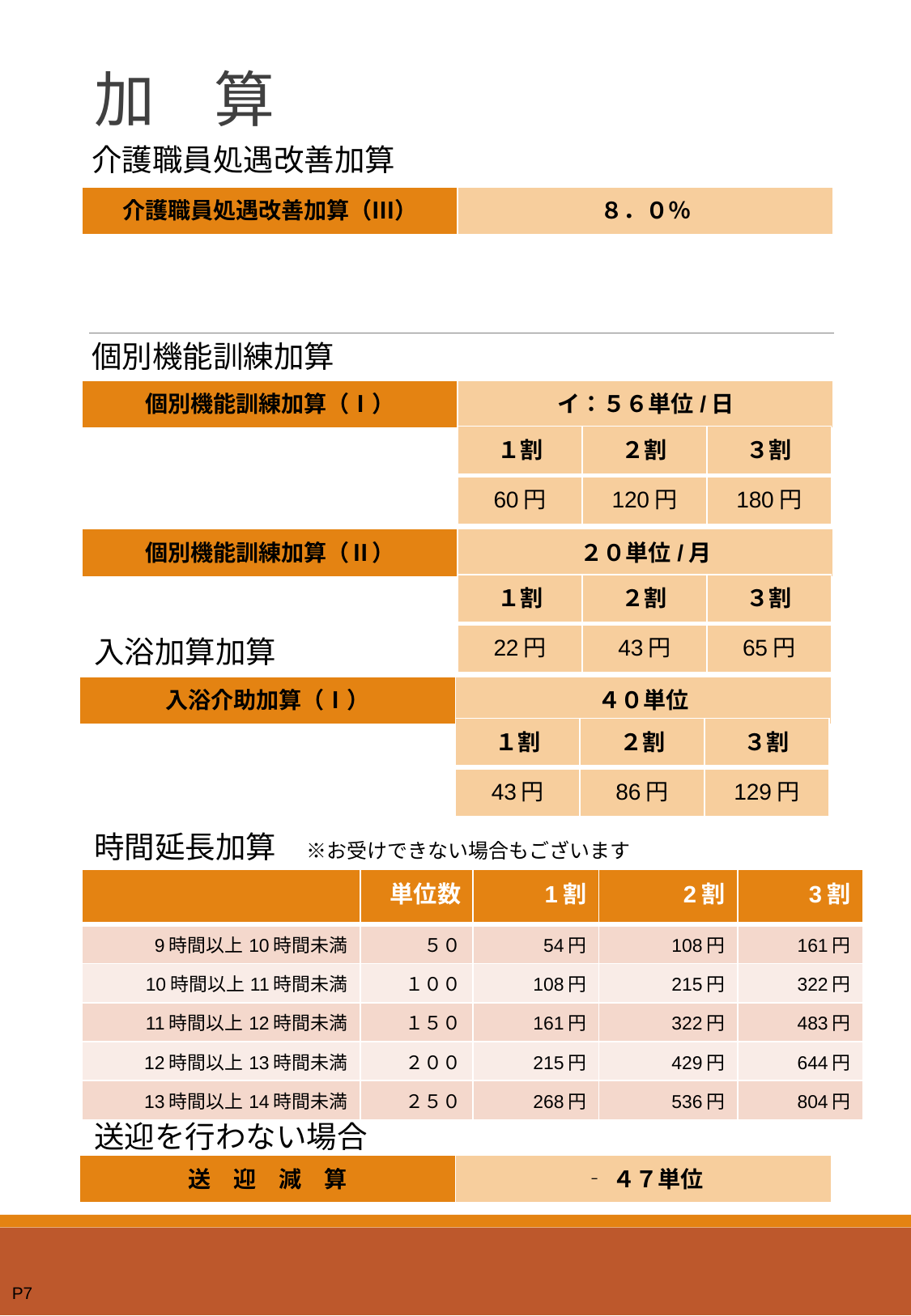

# 加　算
介護職員処遇改善加算
| 介護職員処遇改善加算（Ⅲ） | ８．０％ |
| --- | --- |
個別機能訓練加算
| 個別機能訓練加算（Ⅰ） | イ：５６単位/日 |
| --- | --- |
| １割 | ２割 | ３割 |
| --- | --- | --- |
| 60円 | 120円 | 180円 |
| 個別機能訓練加算（Ⅱ） | ２０単位/月 |
| --- | --- |
| １割 | ２割 | ３割 |
| --- | --- | --- |
| 22円 | 43円 | 65円 |
入浴加算加算
| 入浴介助加算（Ⅰ） | ４０単位 |
| --- | --- |
| １割 | ２割 | ３割 |
| --- | --- | --- |
| 43円 | 86円 | 129円 |
時間延長加算　※お受けできない場合もございます
|  | 単位数 | 1割 | 2割 | 3割 |
| --- | --- | --- | --- | --- |
| 9時間以上10時間未満 | ５０ | 54円 | 108円 | 161円 |
| 10時間以上11時間未満 | １００ | 108円 | 215円 | 322円 |
| 11時間以上12時間未満 | １５０ | 161円 | 322円 | 483円 |
| 12時間以上13時間未満 | ２００ | 215円 | 429円 | 644円 |
| 13時間以上14時間未満 | ２５０ | 268円 | 536円 | 804円 |
送迎を行わない場合
| 送　迎　減　算 | ‐４７単位 |
| --- | --- |
P7